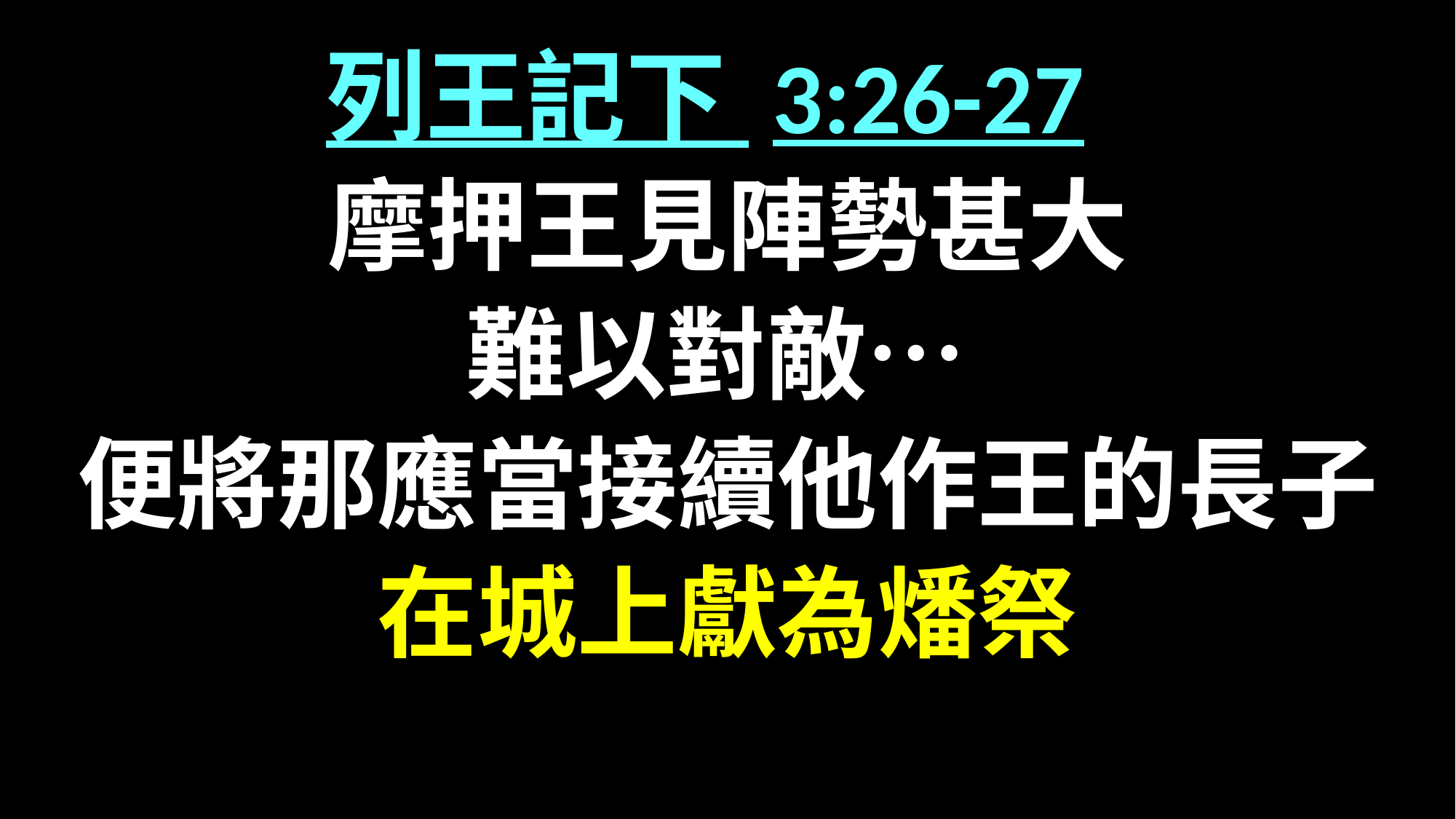

列王記下 3:26-27
摩押王見陣勢甚大
難以對敵…
便將那應當接續他作王的長子
在城上獻為燔祭